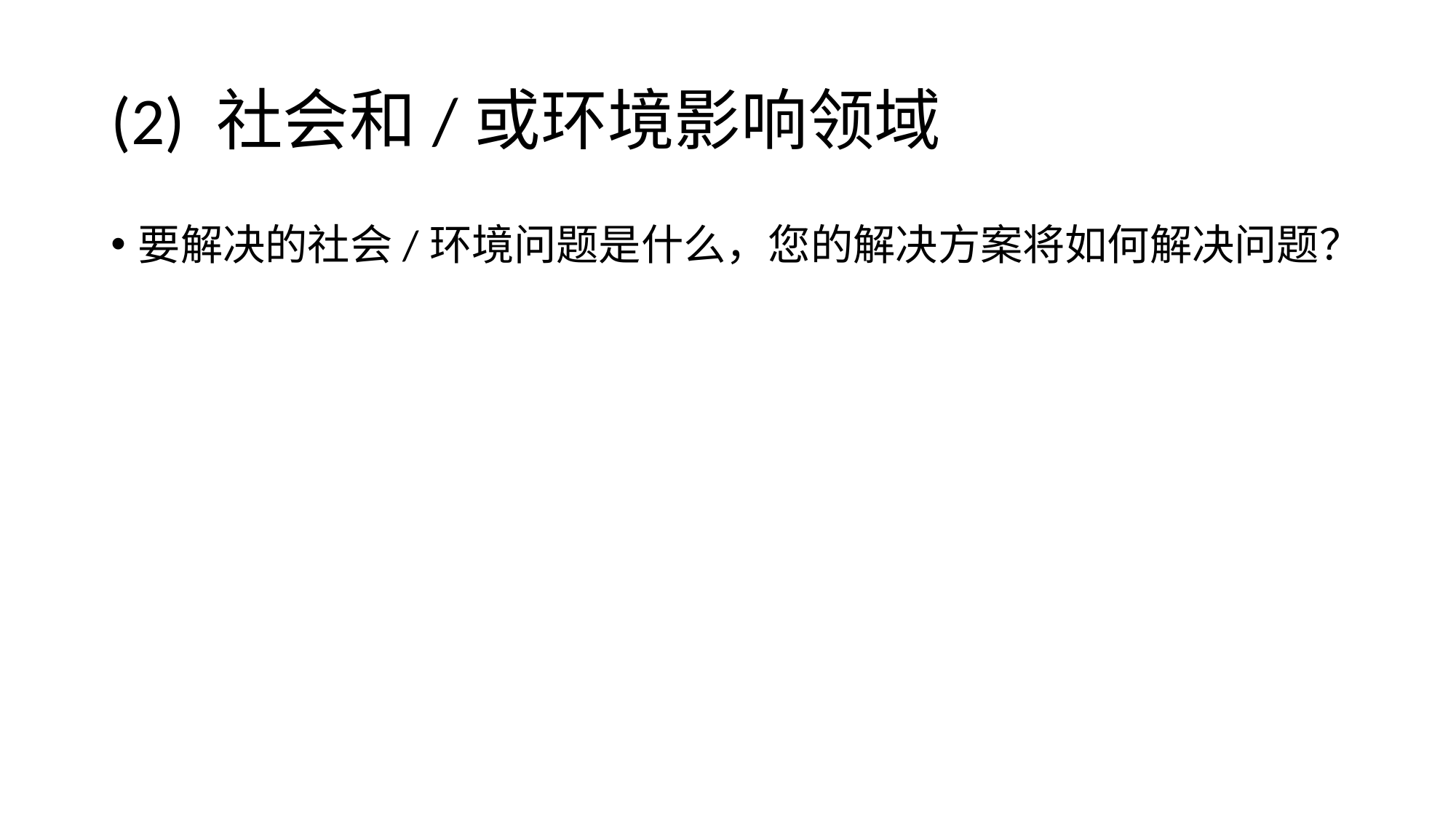

# (2) 社会和/或环境影响领域
要解决的社会/环境问题是什么，您的解决方案将如何解决问题？